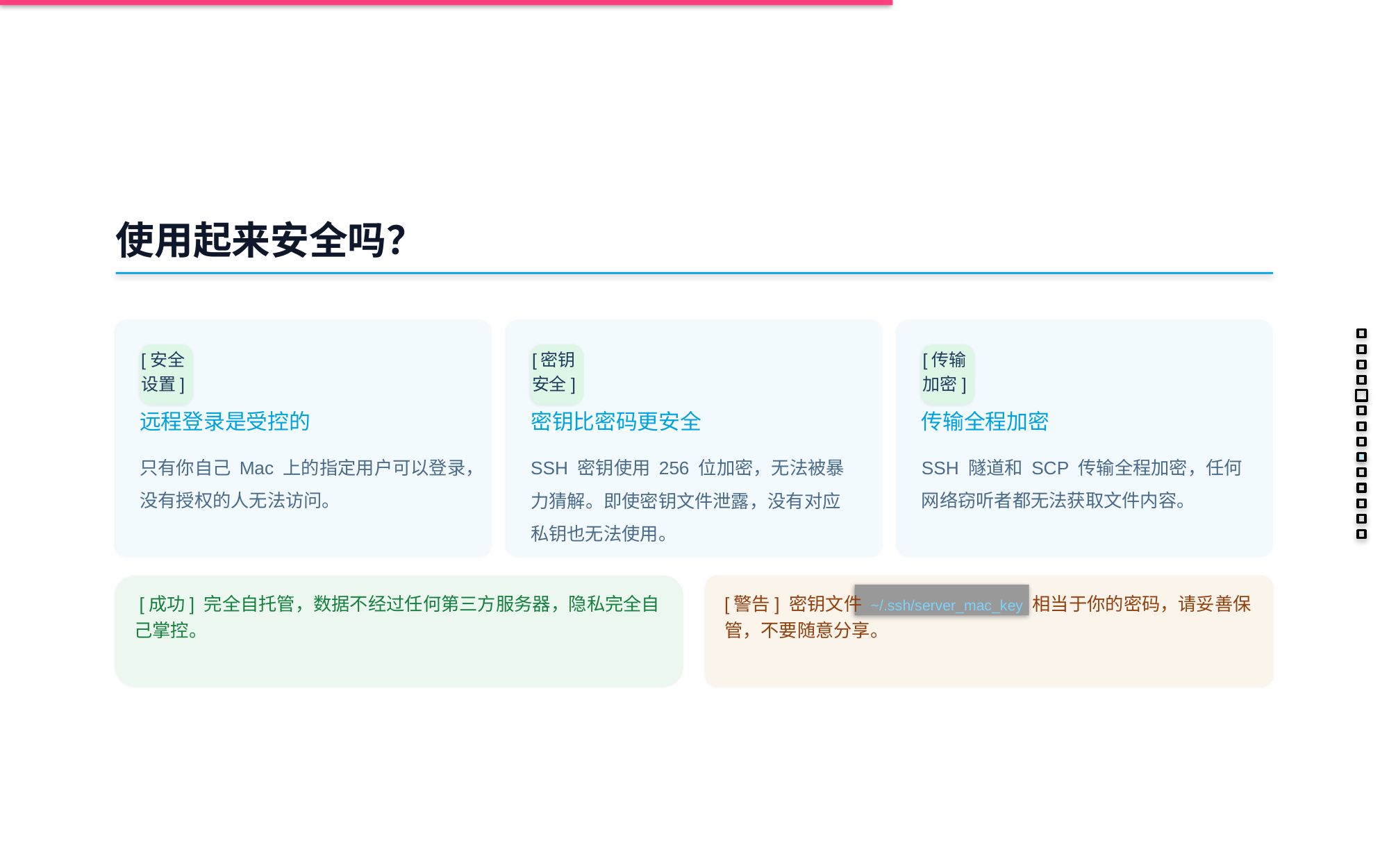

使用起来安全吗？

[安全设置]

[密钥安全]

[传输加密]

远程登录是受控的
密钥比密码更安全
传输全程加密

只有你自己 Mac 上的指定用户可以登录，没有授权的人无法访问。
SSH 密钥使用 256 位加密，无法被暴力猜解。即使密钥文件泄露，没有对应私钥也无法使用。
SSH 隧道和 SCP 传输全程加密，任何网络窃听者都无法获取文件内容。

 [成功] 完全自托管，数据不经过任何第三方服务器，隐私完全自己掌控。
[警告] 密钥文件 ~/.ssh/server_mac_key 相当于你的密码，请妥善保管，不要随意分享。